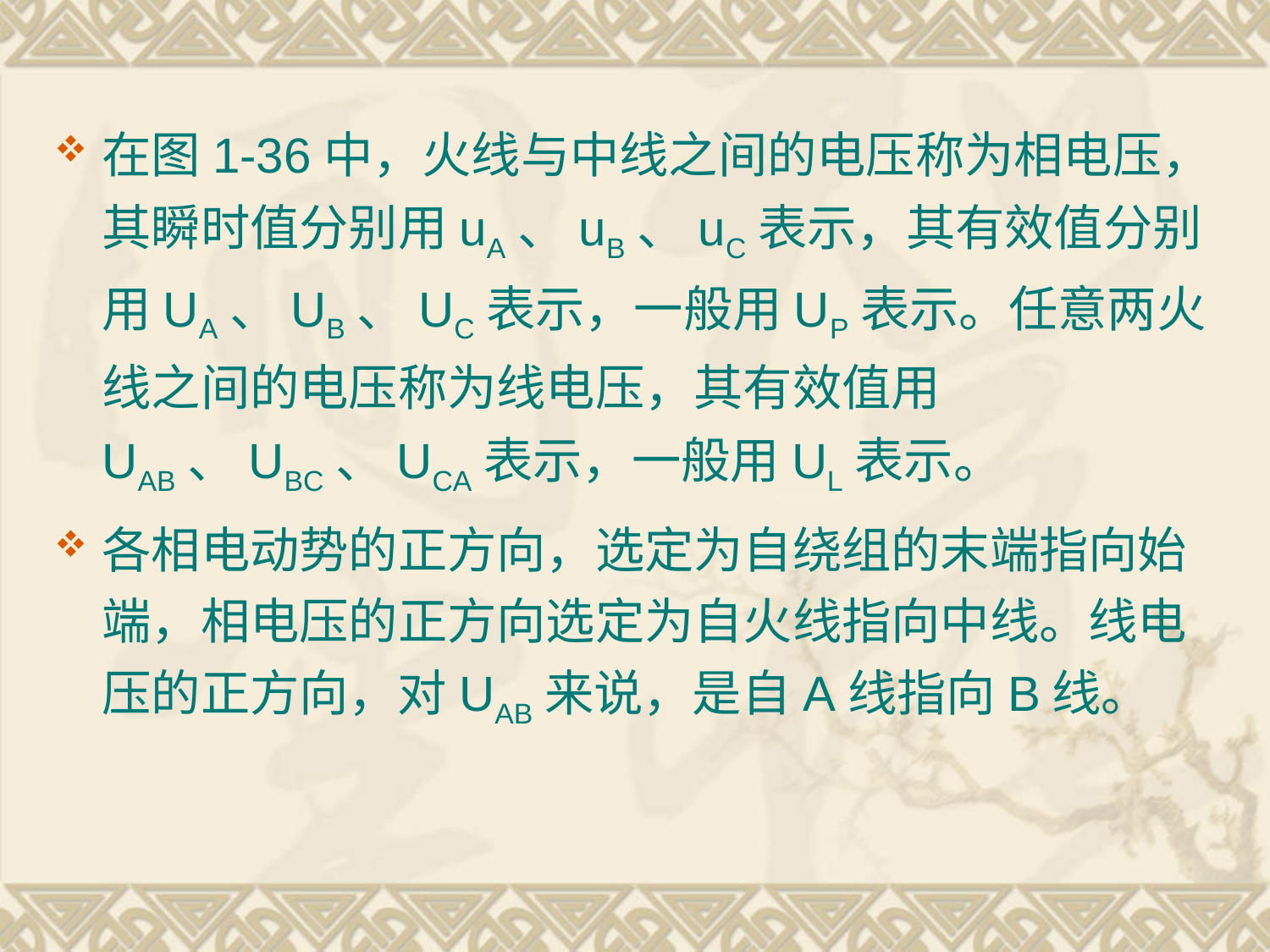

在图1-36中，火线与中线之间的电压称为相电压，其瞬时值分别用uA、uB、uC表示，其有效值分别用UA、UB、UC表示，一般用UP表示。任意两火线之间的电压称为线电压，其有效值用UAB、UBC、UCA表示，一般用UL表示。
各相电动势的正方向，选定为自绕组的末端指向始端，相电压的正方向选定为自火线指向中线。线电压的正方向，对UAB来说，是自A线指向B线。